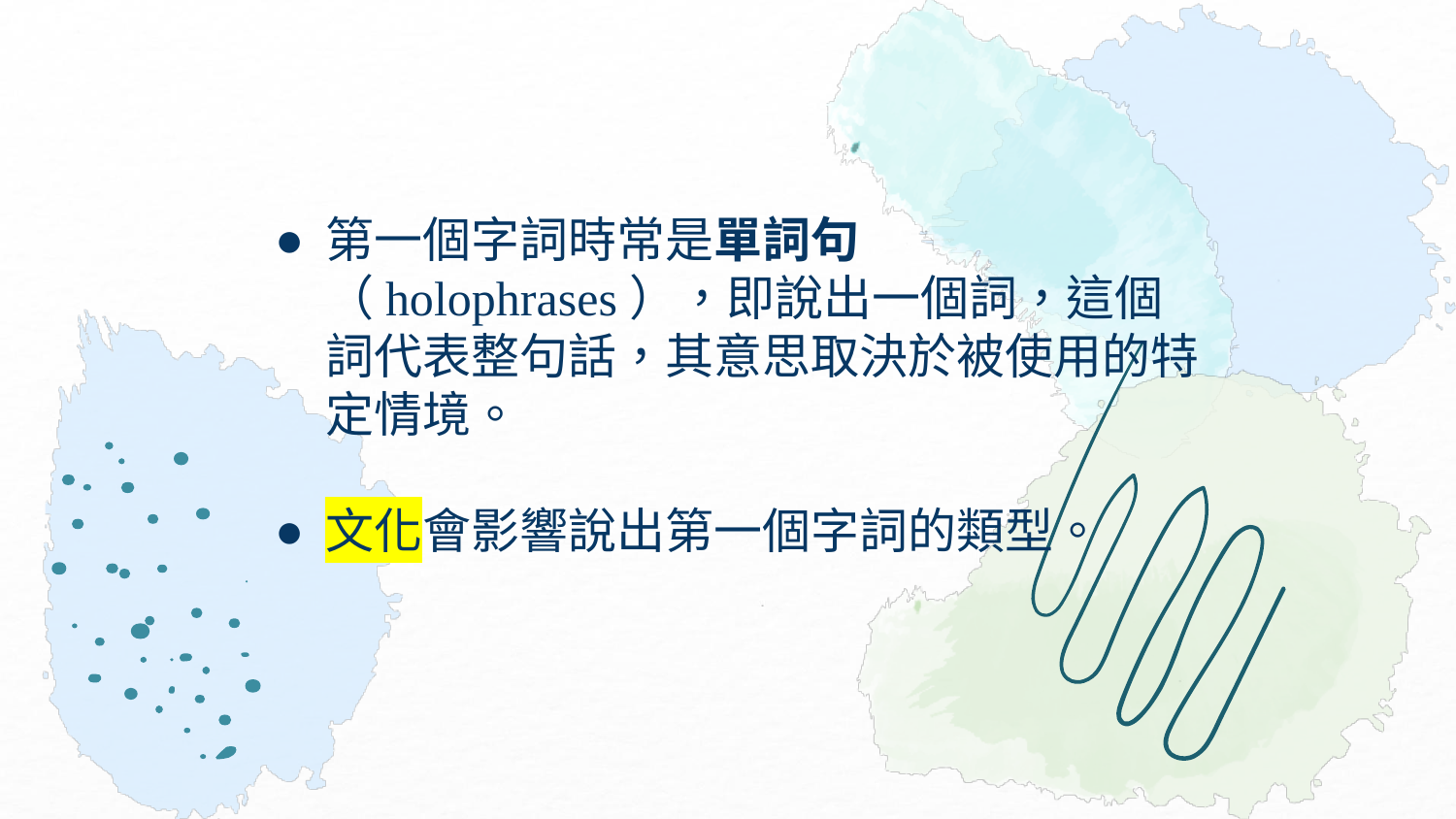

第一個字詞時常是單詞句（holophrases），即說出一個詞，這個詞代表整句話，其意思取決於被使用的特定情境。

文化會影響說出第一個字詞的類型。